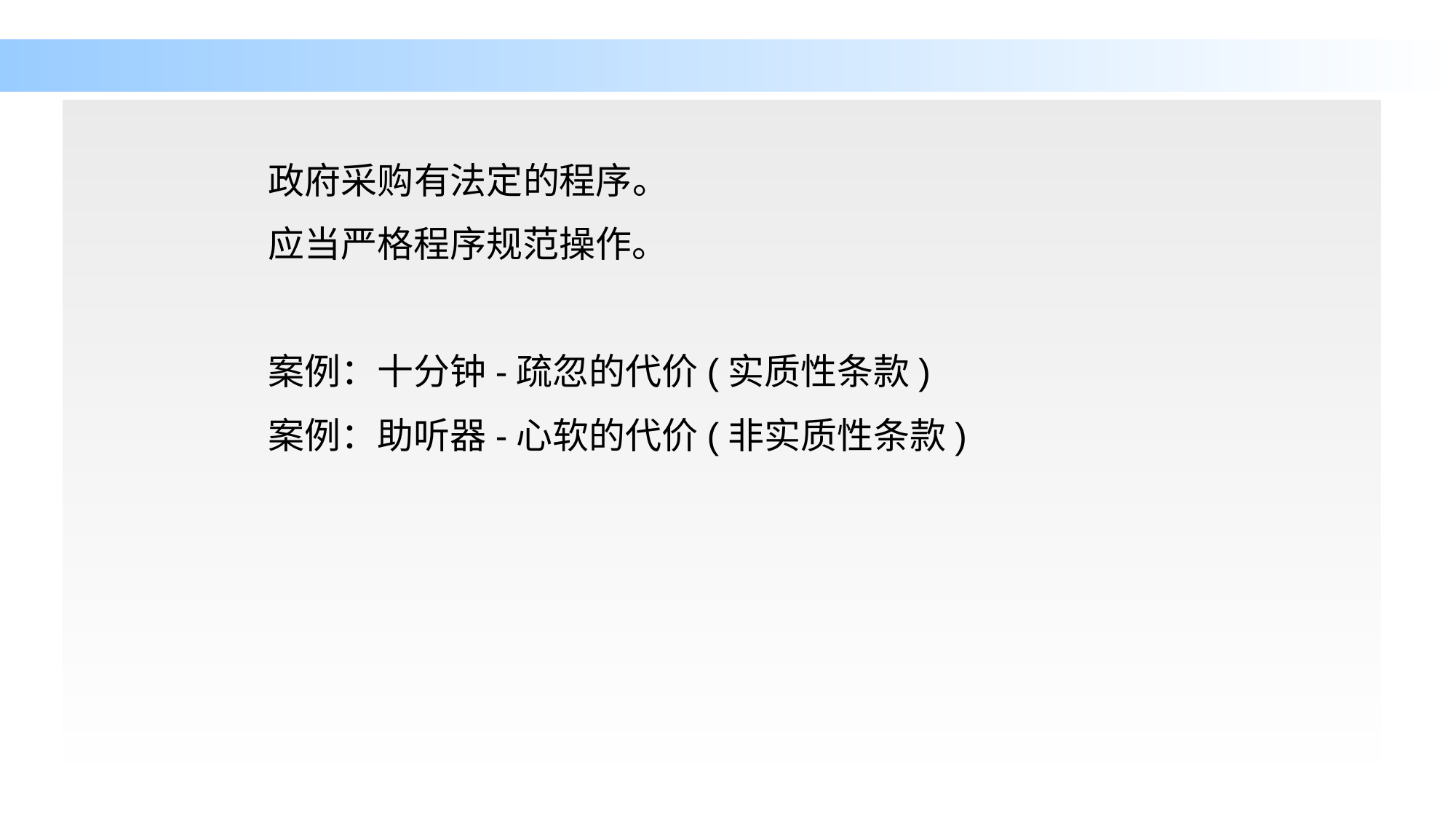

#
  政府采购有法定的程序。
  应当严格程序规范操作。

  案例：十分钟-疏忽的代价(实质性条款)
  案例：助听器-心软的代价(非实质性条款)